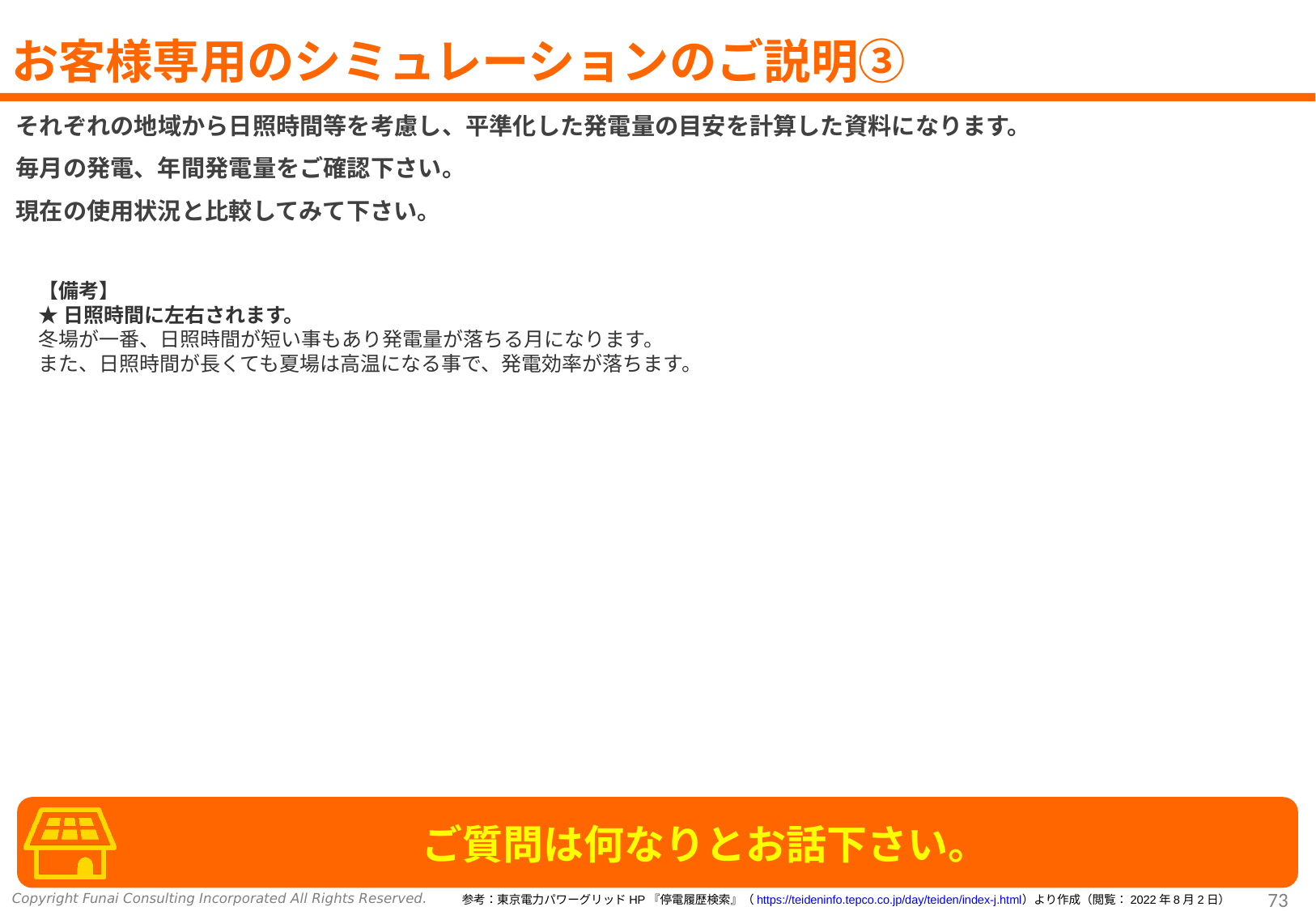

# お客様専用のシミュレーションのご説明③
それぞれの地域から日照時間等を考慮し、平準化した発電量の目安を計算した資料になります。
毎月の発電、年間発電量をご確認下さい。
現在の使用状況と比較してみて下さい。
【備考】
★日照時間に左右されます。
冬場が一番、日照時間が短い事もあり発電量が落ちる月になります。
また、日照時間が長くても夏場は高温になる事で、発電効率が落ちます。

ご質問は何なりとお話下さい。
参考：東京電力パワーグリッドHP『停電履歴検索』（https://teideninfo.tepco.co.jp/day/teiden/index-j.html）より作成（閲覧：2022年8月2日）